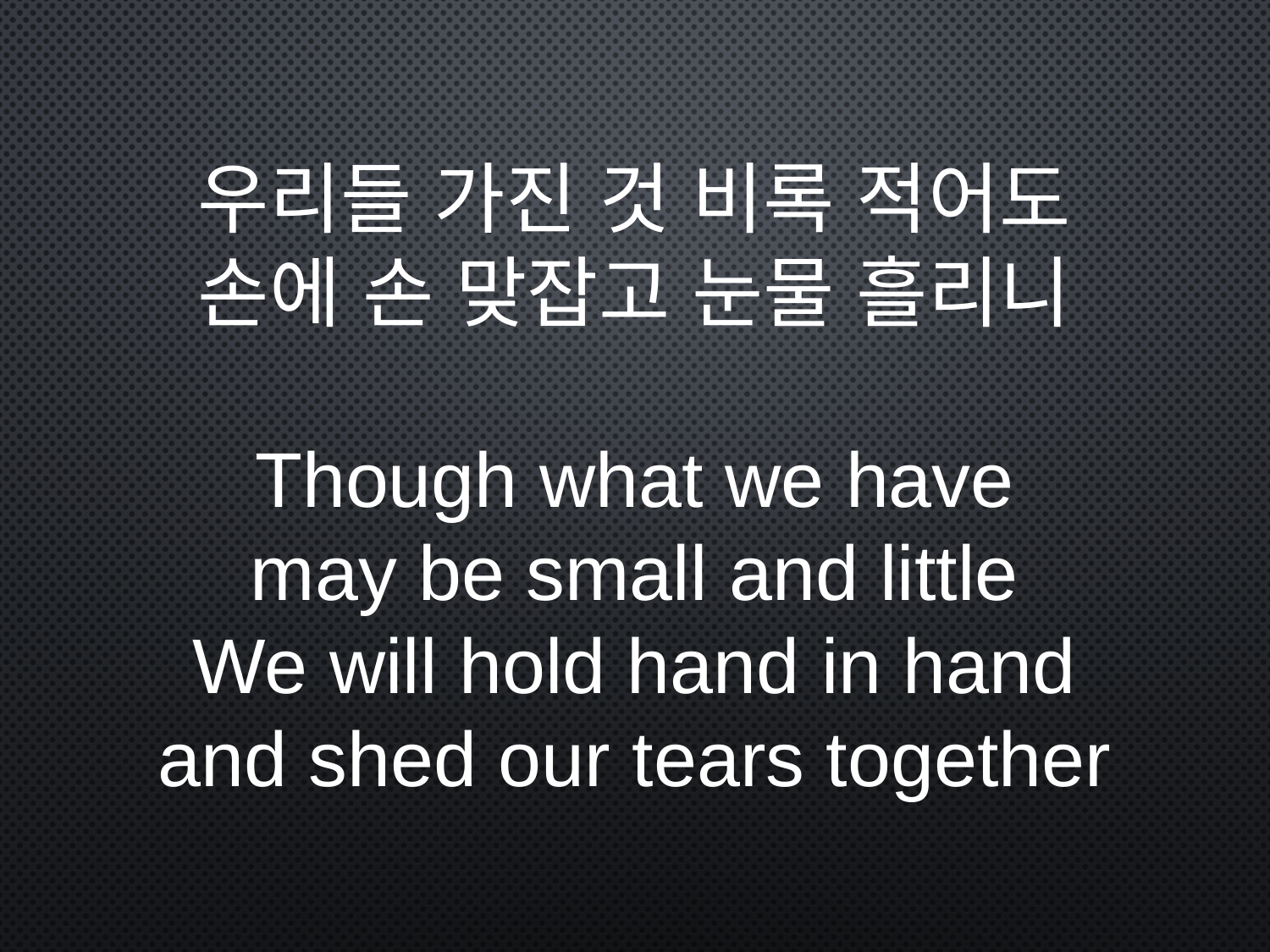

# 우리들 가진 것 비록 적어도 손에 손 맞잡고 눈물 흘리니 Though what we have may be small and little We will hold hand in hand and shed our tears together